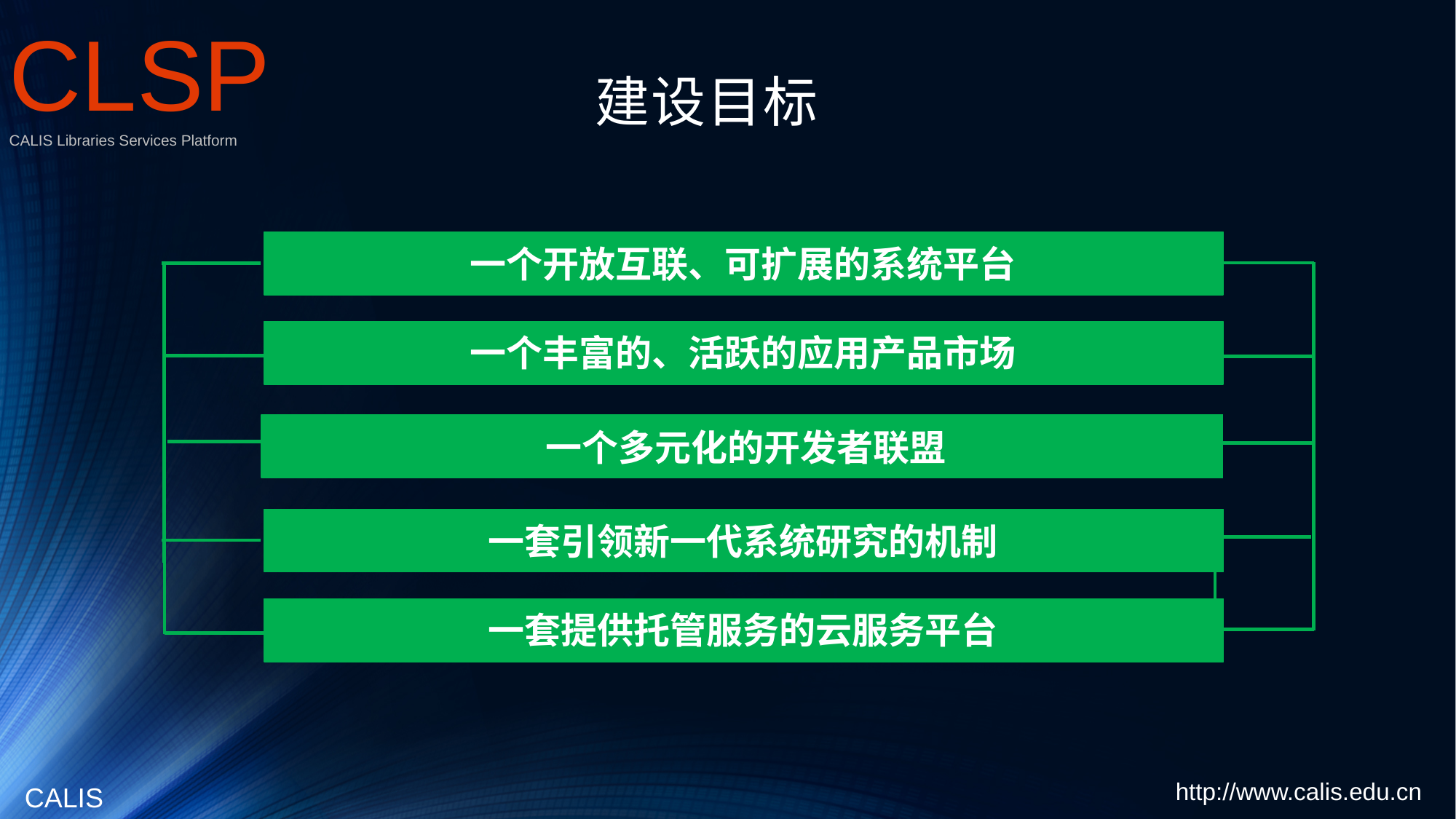

CLSP
CALIS Libraries Services Platform
# 建设目标

一个开放互联、可扩展的系统平台

一个丰富的、活跃的应用产品市场

一个多元化的开发者联盟

一套引领新一代系统研究的机制

一套提供托管服务的云服务平台
http://www.calis.edu.cn
CALIS